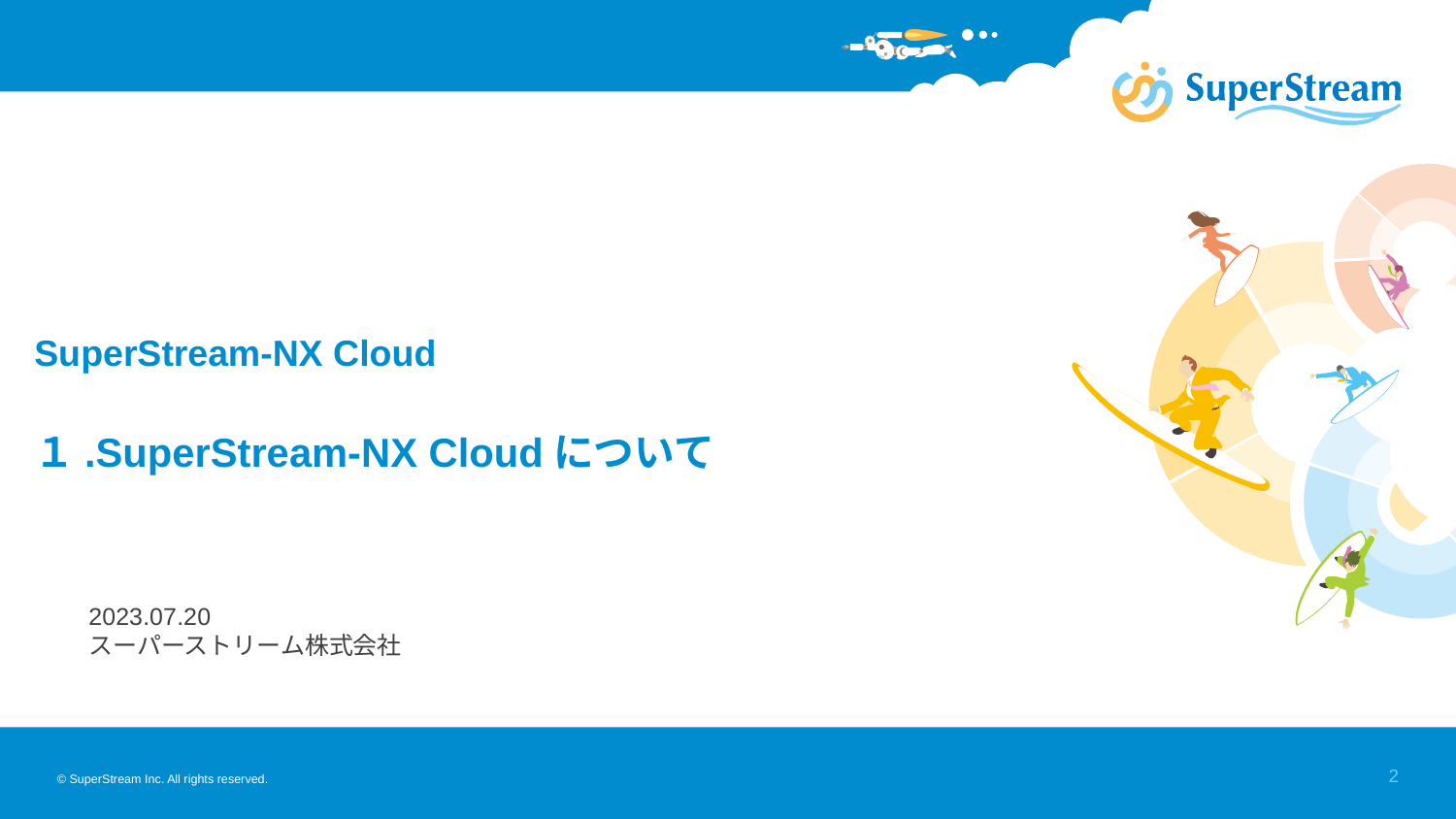

SuperStream-NX Cloud
１.SuperStream-NX Cloudについて
2023.07.20
スーパーストリーム株式会社
© SuperStream Inc. All rights reserved.
2